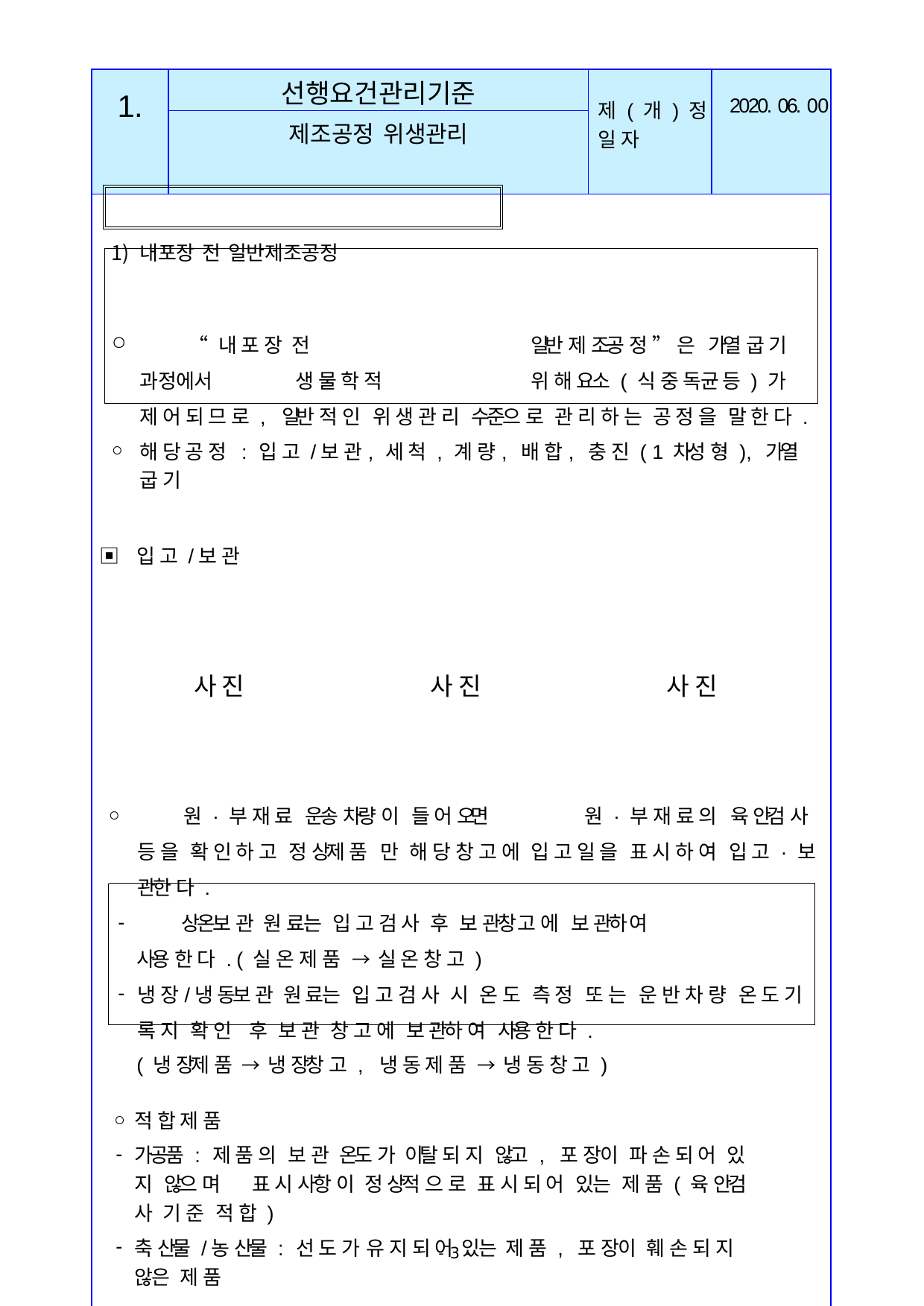

| 1. | 선행요건관리기준 | 제 ( 개 ) 정 일 자 | 2020. 06. 00 |
| --- | --- | --- | --- |
|  | 제조공정 위생관리 |  |  |
| 내포장 전 일반제조공정 “ 내 포 장 전 일반 제 조공 정 ” 은 가열 굽 기 과정에서 생 물 학 적 위 해 요소 ( 식 중 독균 등 ) 가 제 어 되 므 로 , 일반 적 인 위 생 관 리 수준으 로 관 리 하 는 공 정 을 말 한 다 . 해 당 공 정 : 입 고 /보 관, 세 척 , 계 량, 배 합, 충 진 ( 1 차성 형 ), 가열 굽 기 ▣ 입 고 /보 관 사 진 사 진 사 진 원 · 부 재 료 운송 차량 이 들 어 오면 원 · 부 재 료 의 육 안검 사 등 을 확 인 하 고 정 상제 품 만 해 당 창 고 에 입 고 일 을 표 시 하 여 입 고 · 보 관한 다 . 상온보 관 원 료는 입 고 검 사 후 보 관창 고 에 보 관하 여 사용 한 다 . ( 실 온 제 품 → 실 온 창 고 ) 냉 장/냉 동보 관 원 료는 입 고 검 사 시 온 도 측 정 또 는 운 반 차 량 온 도 기 록 지 확 인 후 보 관 창 고 에 보 관하 여 사용 한 다 . ( 냉 장제 품 → 냉 장창 고 , 냉 동 제 품 → 냉 동 창 고 ) 적 합 제 품 가공품 : 제 품 의 보 관 온도 가 이탈 되 지 않고 , 포 장이 파 손 되 어 있 지 않으 며 표 시 사항 이 정 상적 으 로 표 시 되 어 있는 제 품 ( 육 안검 사 기 준 적 합 ) 축 산물 /농 산물 : 선 도 가 유 지 되 어 있는 제 품 , 포 장이 훼 손 되 지 않은 제 품 부 적 합 제 품 의 경 우 식 별 표 시 후 반 품 또는 폐 기 한 다 . ☞ 냉 장, 냉 동 원 료 가 온도 기 준 이 이탈 된 상태 로 운송 되 거 나 실 온 에서 오랫 동 안 방 치 될 경 우 제 품온도 상승으 로 인 해 세 균 이 증 식 될 수 있 으므 로 이 에 대 한 관 리 를 한 다 ( 온도 기 록 관 리 ) . |  |  |  |

- 3 -